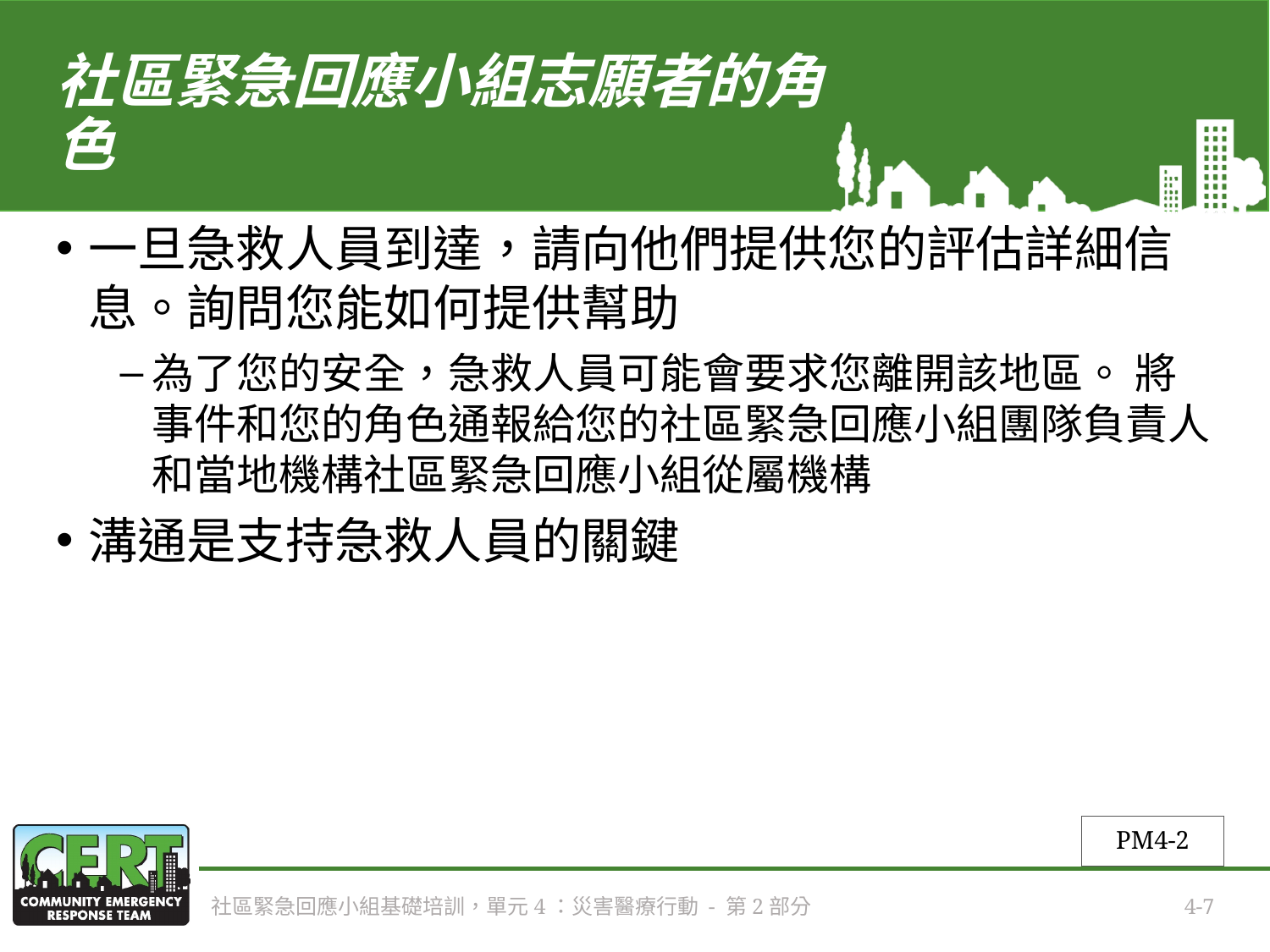

# 社區緊急回應小組志願者的角色
一旦急救人員到達，請向他們提供您的評估詳細信息。詢問您能如何提供幫助
為了您的安全，急救人員可能會要求您離開該地區。 將事件和您的角色通報給您的社區緊急回應小組團隊負責人和當地機構社區緊急回應小組從屬機構
溝通是支持急救人員的關鍵
PM4-2
社區緊急回應小組基礎培訓，單元4：災害醫療行動 - 第2部分
4-7